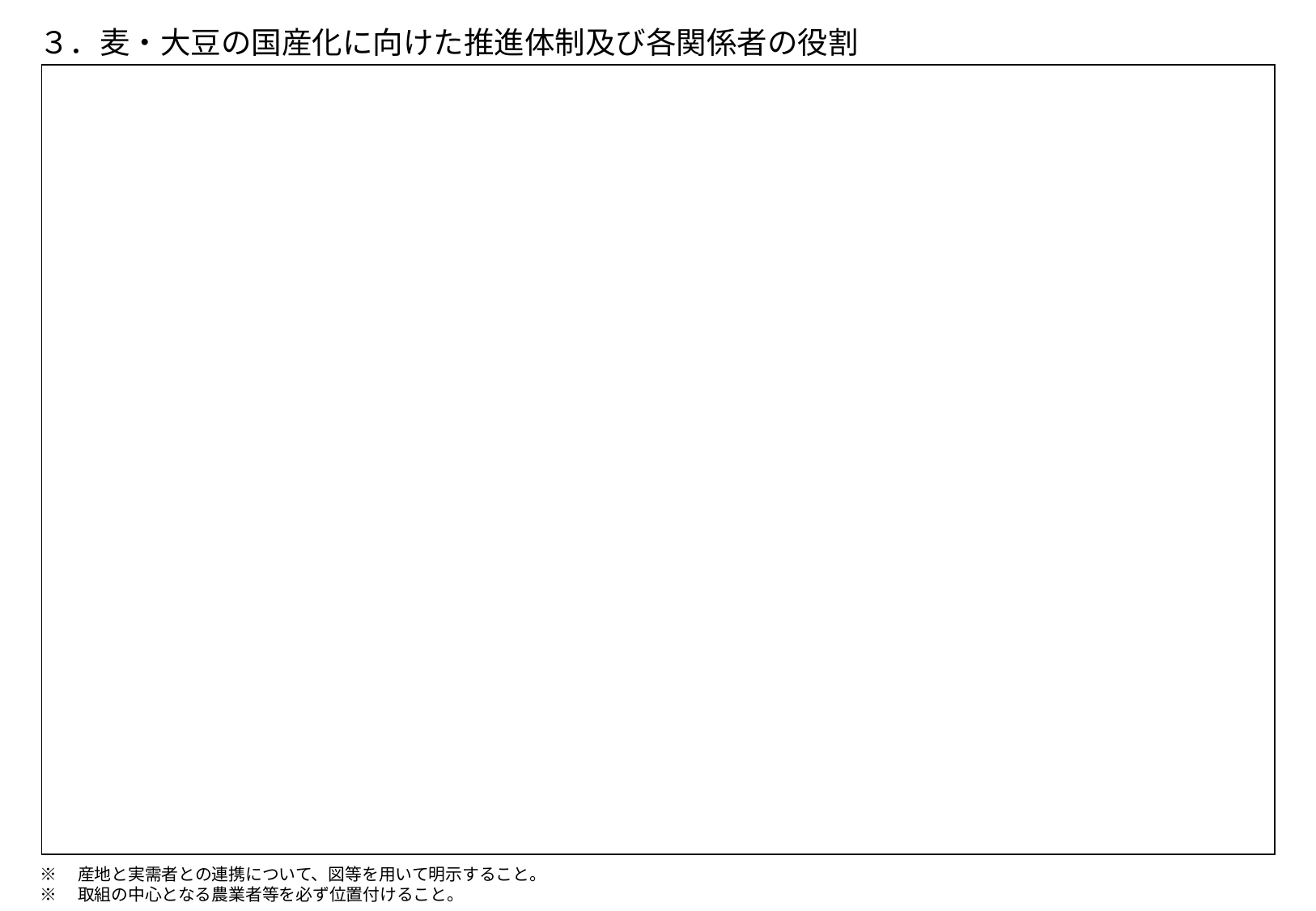

３．麦・大豆の国産化に向けた推進体制及び各関係者の役割
|  |
| --- |
※　産地と実需者との連携について、図等を用いて明示すること。
※　取組の中心となる農業者等を必ず位置付けること。